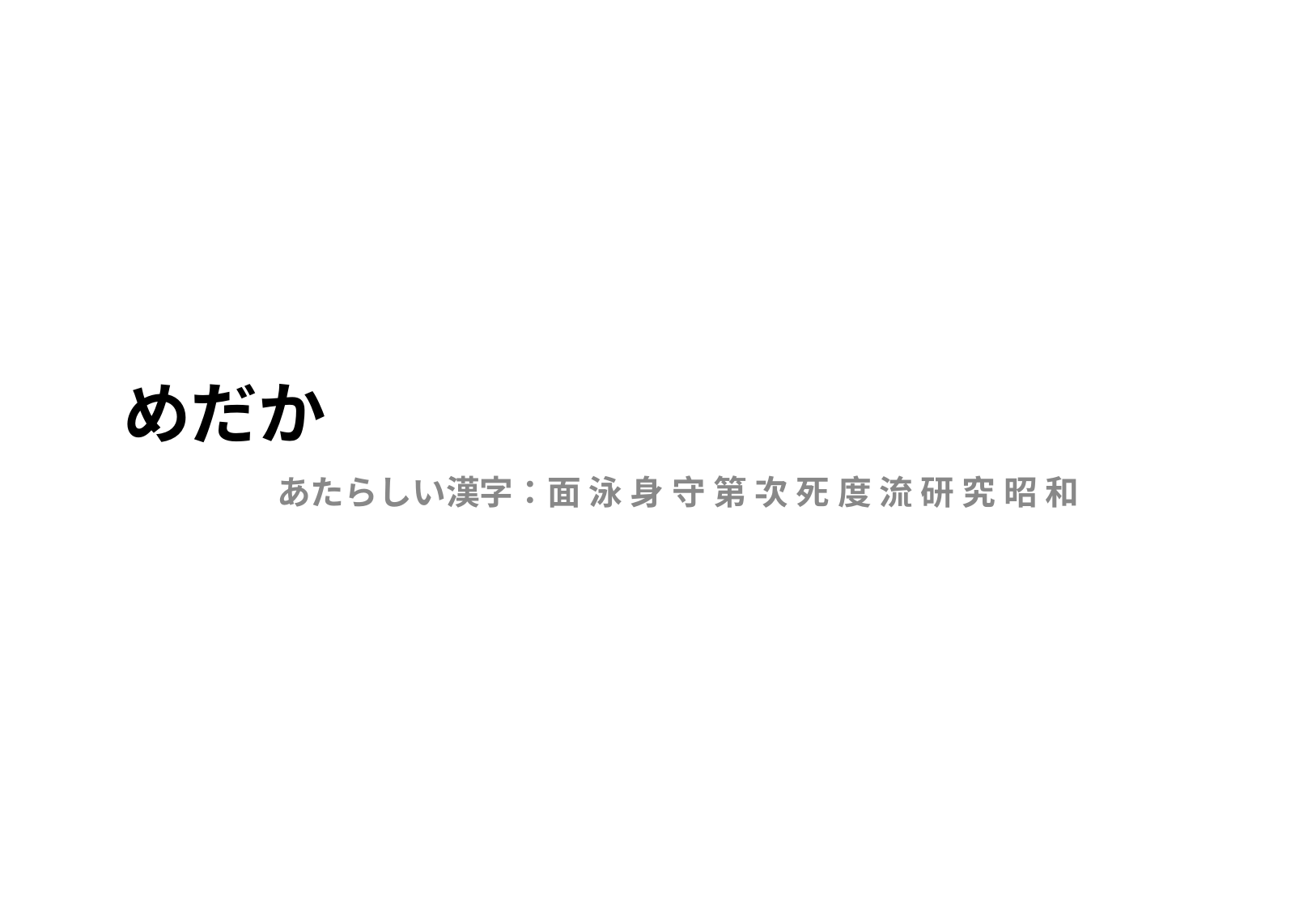

# めだか
あたらしい漢字：面 泳 身 守 第 次 死 度 流 研 究 昭 和